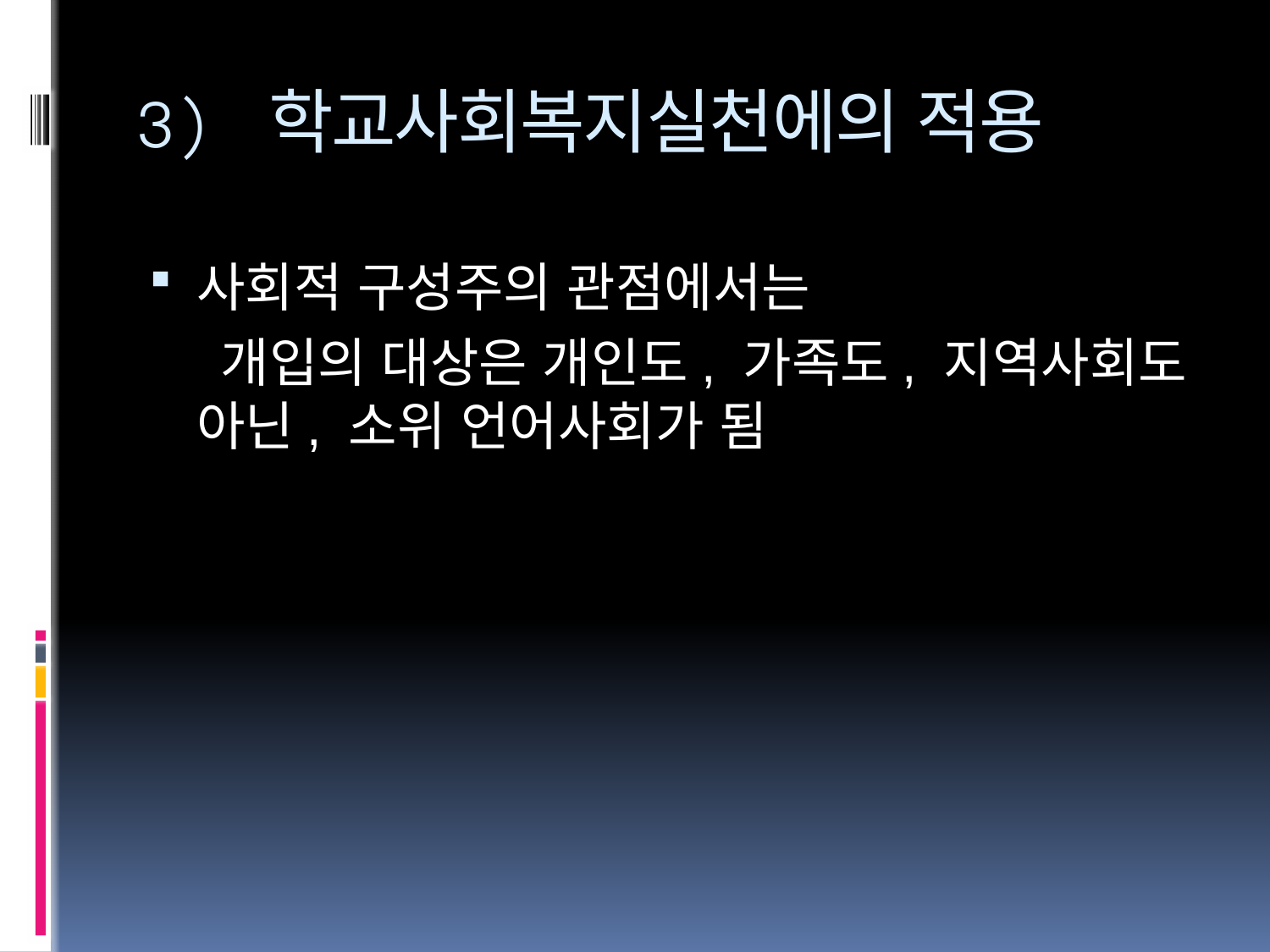

# 3) 학교사회복지실천에의 적용
사회적 구성주의 관점에서는
    개입의 대상은 개인도, 가족도, 지역사회도 아닌, 소위 언어사회가 됨